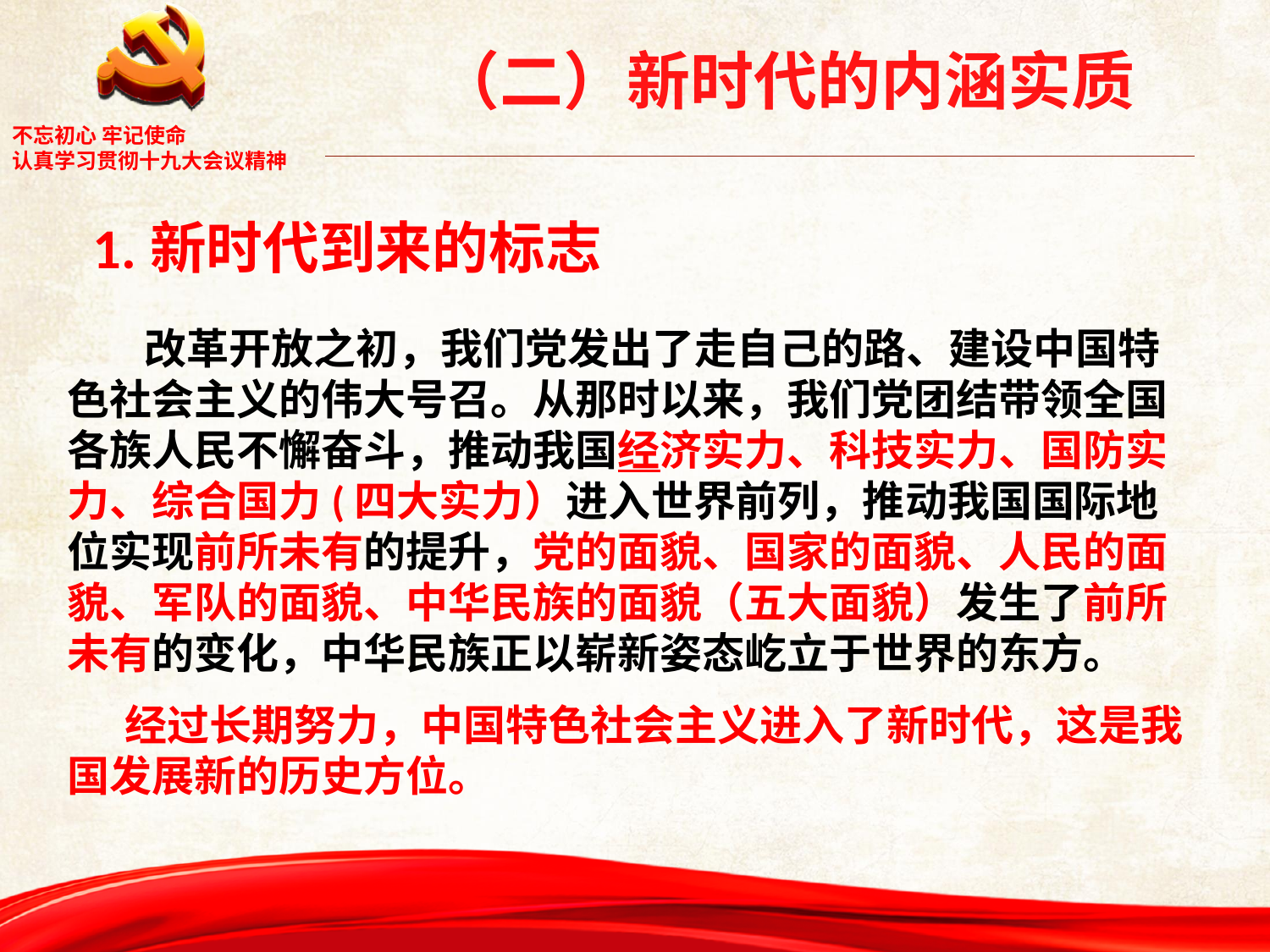

# （二）新时代的内涵实质
  1.新时代到来的标志
       改革开放之初，我们党发出了走自己的路、建设中国特色社会主义的伟大号召。从那时以来，我们党团结带领全国各族人民不懈奋斗，推动我国经济实力、科技实力、国防实力、综合国力(四大实力）进入世界前列，推动我国国际地位实现前所未有的提升，党的面貌、国家的面貌、人民的面貌、军队的面貌、中华民族的面貌（五大面貌）发生了前所未有的变化，中华民族正以崭新姿态屹立于世界的东方。
     经过长期努力，中国特色社会主义进入了新时代，这是我国发展新的历史方位。
21